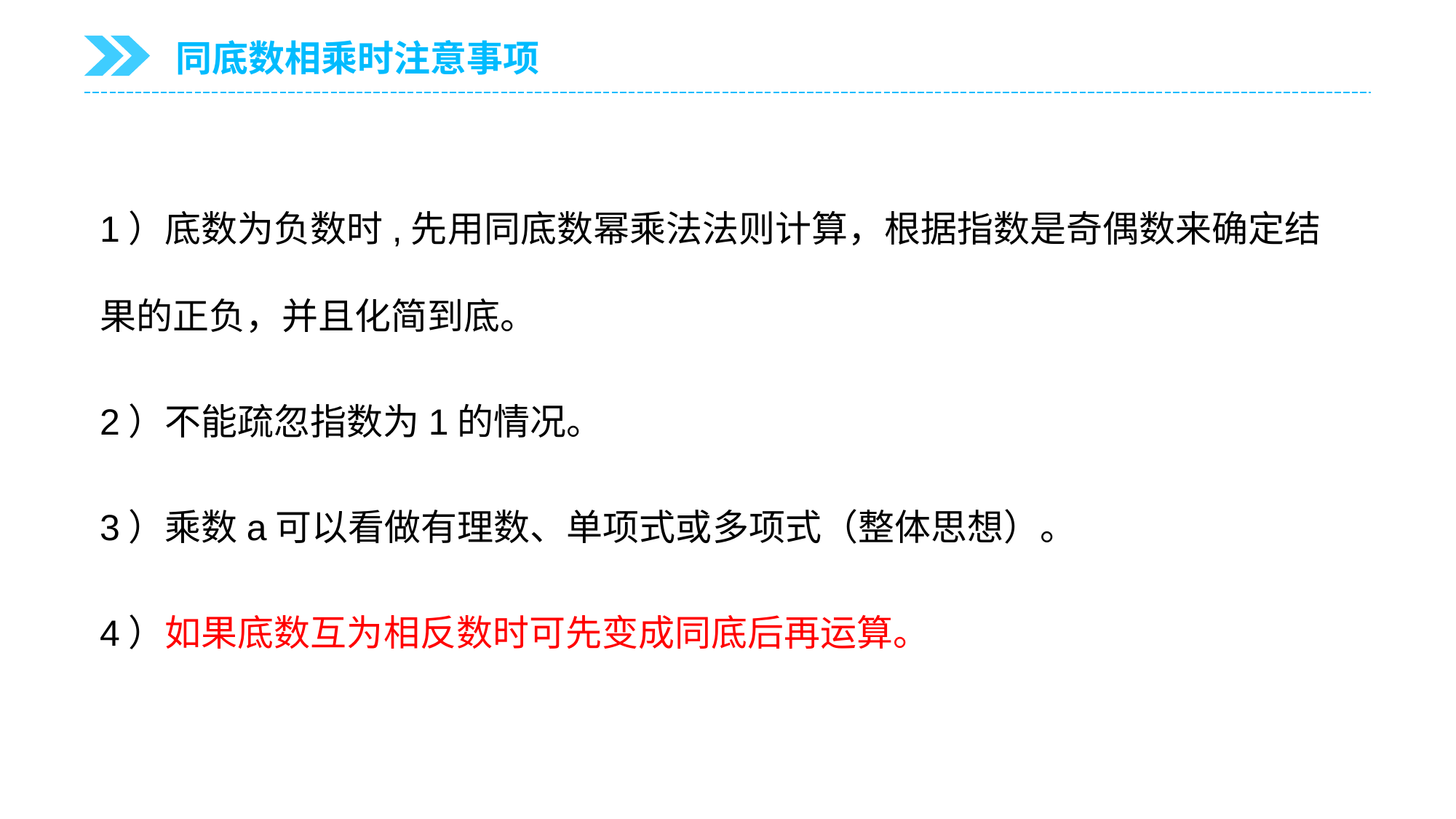

同底数相乘时注意事项
1）底数为负数时,先用同底数幂乘法法则计算，根据指数是奇偶数来确定结果的正负，并且化简到底。
2）不能疏忽指数为1的情况。
3）乘数a可以看做有理数、单项式或多项式（整体思想）。
4）如果底数互为相反数时可先变成同底后再运算。